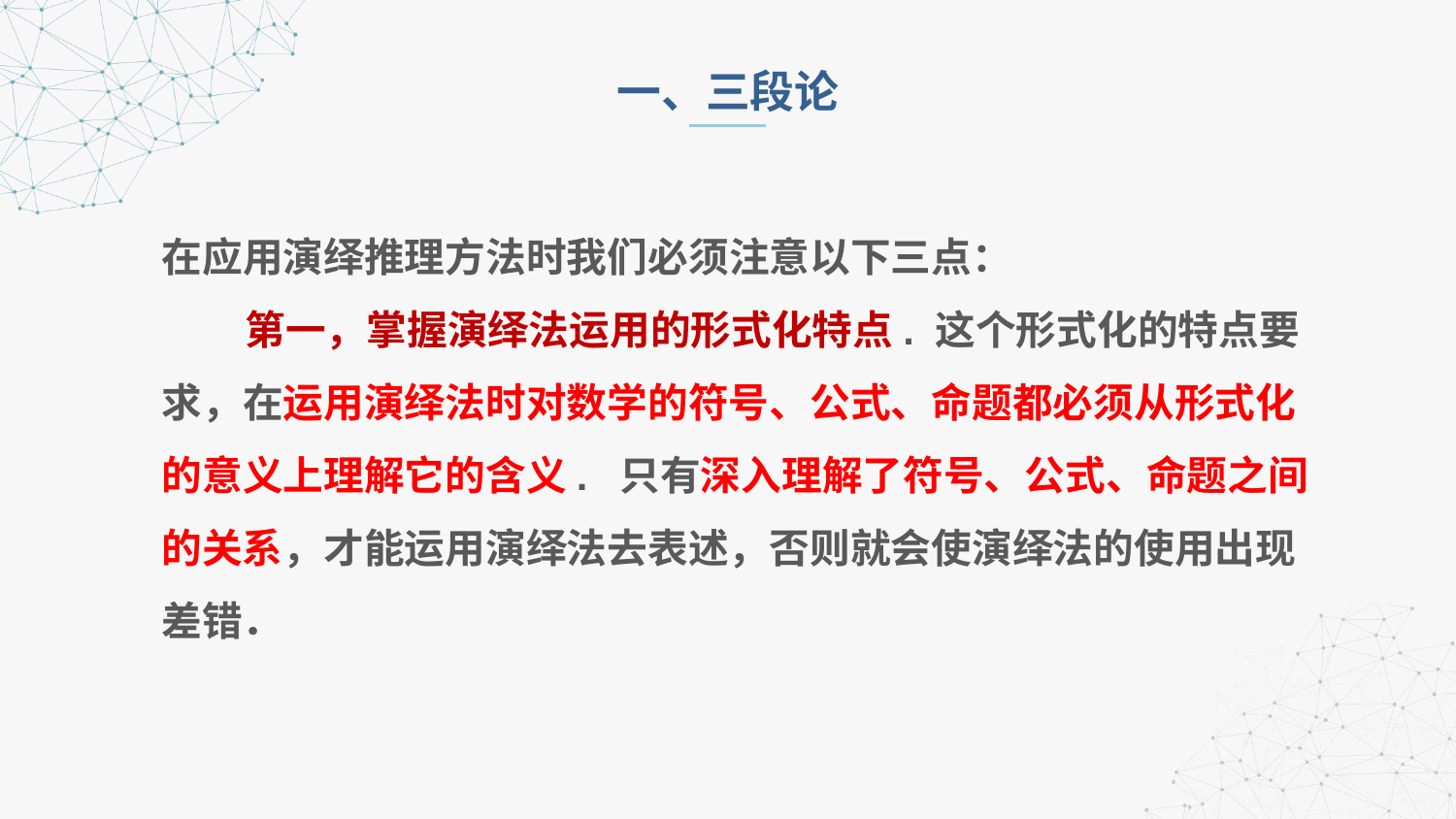

一、三段论
在应用演绎推理方法时我们必须注意以下三点：
        第一，掌握演绎法运用的形式化特点. 这个形式化的特点要求，在运用演绎法时对数学的符号、公式、命题都必须从形式化的意义上理解它的含义.  只有深入理解了符号、公式、命题之间的关系，才能运用演绎法去表述，否则就会使演绎法的使用出现差错．